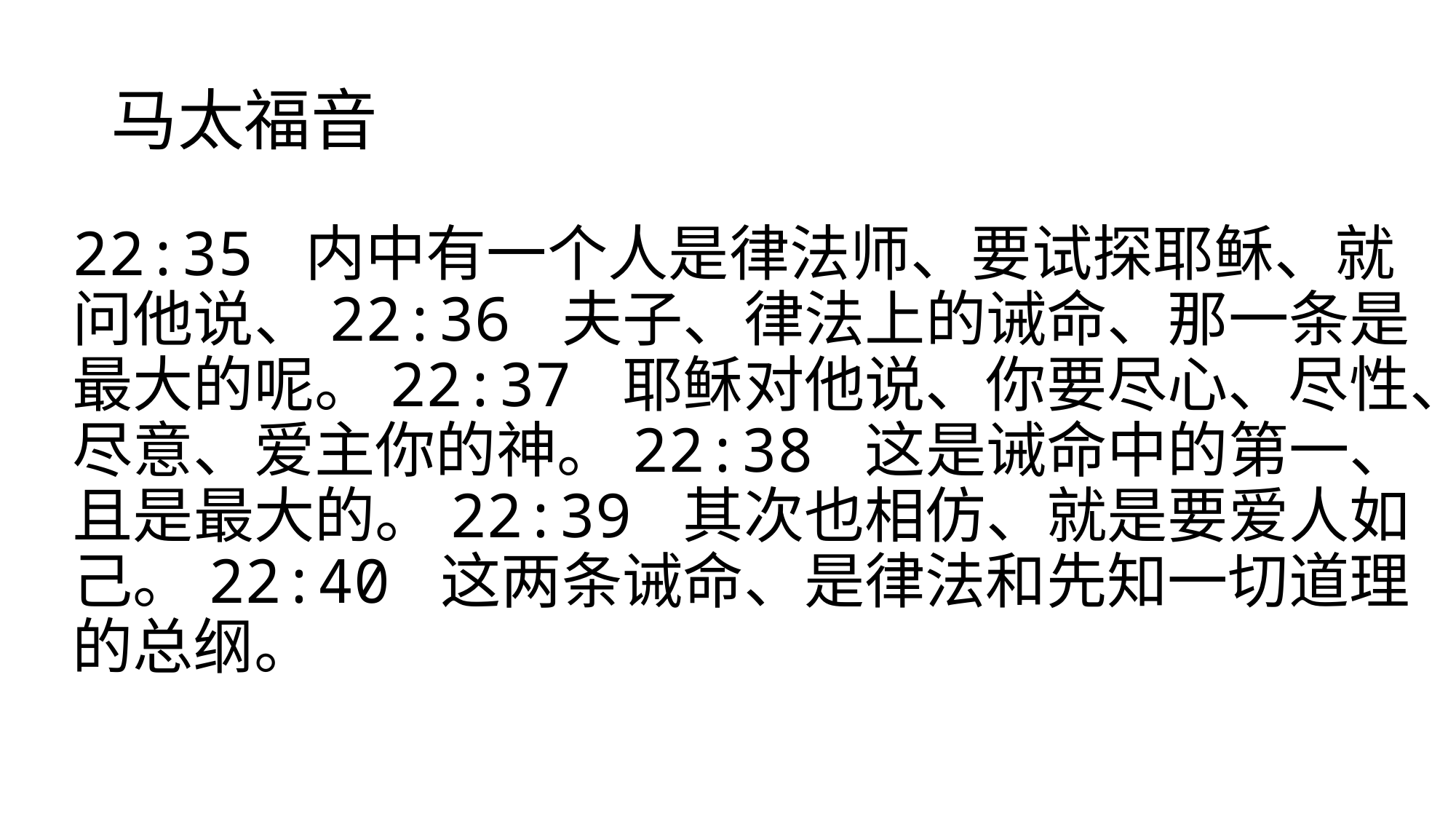

# 马太福音
22:35 内中有一个人是律法师、要试探耶稣、就问他说、22:36 夫子、律法上的诫命、那一条是最大的呢。22:37 耶稣对他说、你要尽心、尽性、尽意、爱主你的神。22:38 这是诫命中的第一、且是最大的。22:39 其次也相仿、就是要爱人如己。22:40 这两条诫命、是律法和先知一切道理的总纲。